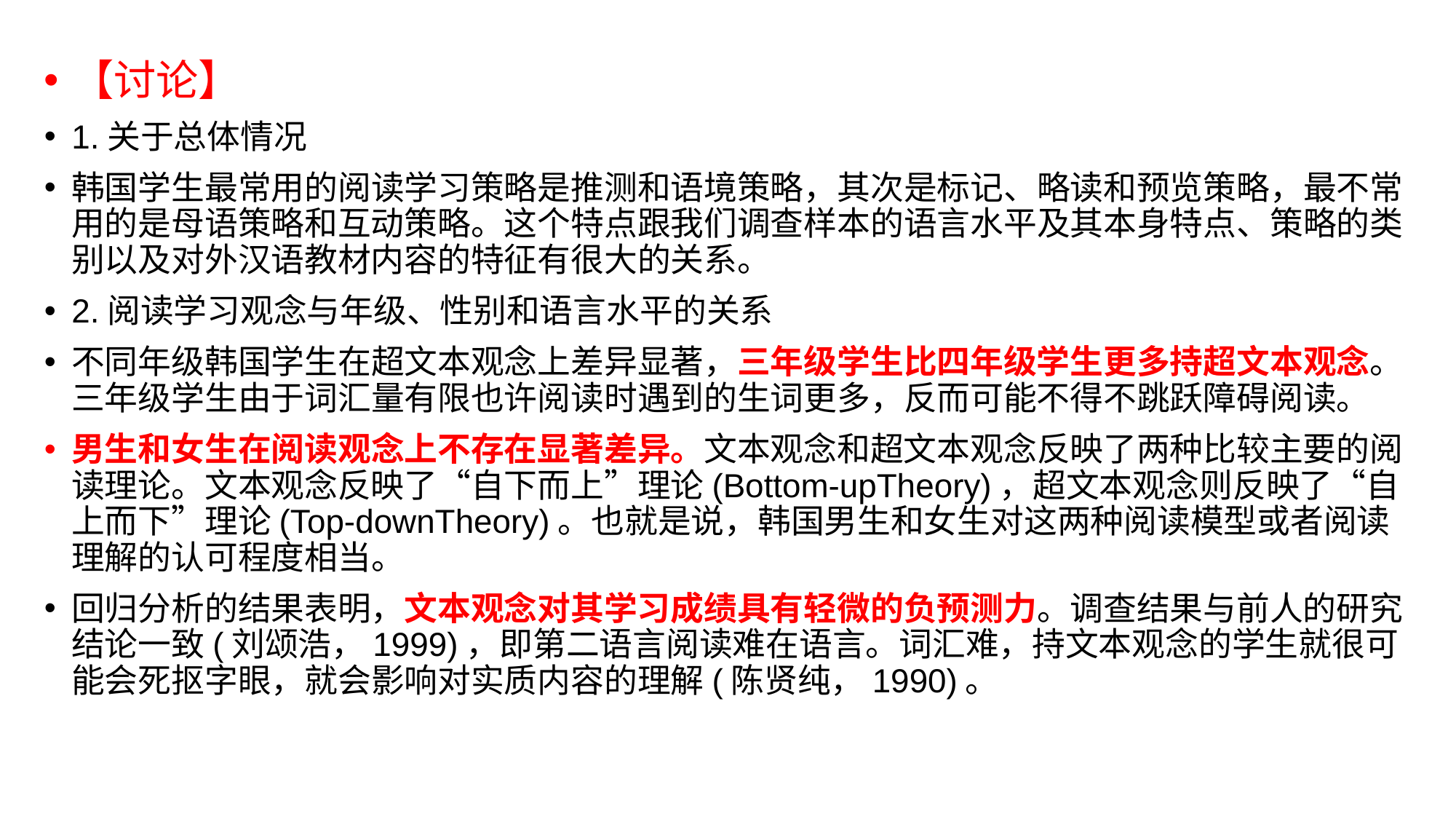

【讨论】
1.关于总体情况
韩国学生最常用的阅读学习策略是推测和语境策略，其次是标记、略读和预览策略，最不常用的是母语策略和互动策略。这个特点跟我们调查样本的语言水平及其本身特点、策略的类别以及对外汉语教材内容的特征有很大的关系。
2.阅读学习观念与年级、性别和语言水平的关系
不同年级韩国学生在超文本观念上差异显著，三年级学生比四年级学生更多持超文本观念。三年级学生由于词汇量有限也许阅读时遇到的生词更多，反而可能不得不跳跃障碍阅读。
男生和女生在阅读观念上不存在显著差异。文本观念和超文本观念反映了两种比较主要的阅读理论。文本观念反映了“自下而上”理论(Bottom-upTheory)，超文本观念则反映了“自上而下”理论(Top-downTheory)。也就是说，韩国男生和女生对这两种阅读模型或者阅读理解的认可程度相当。
回归分析的结果表明，文本观念对其学习成绩具有轻微的负预测力。调查结果与前人的研究结论一致(刘颂浩，1999)，即第二语言阅读难在语言。词汇难，持文本观念的学生就很可能会死抠字眼，就会影响对实质内容的理解(陈贤纯，1990)。